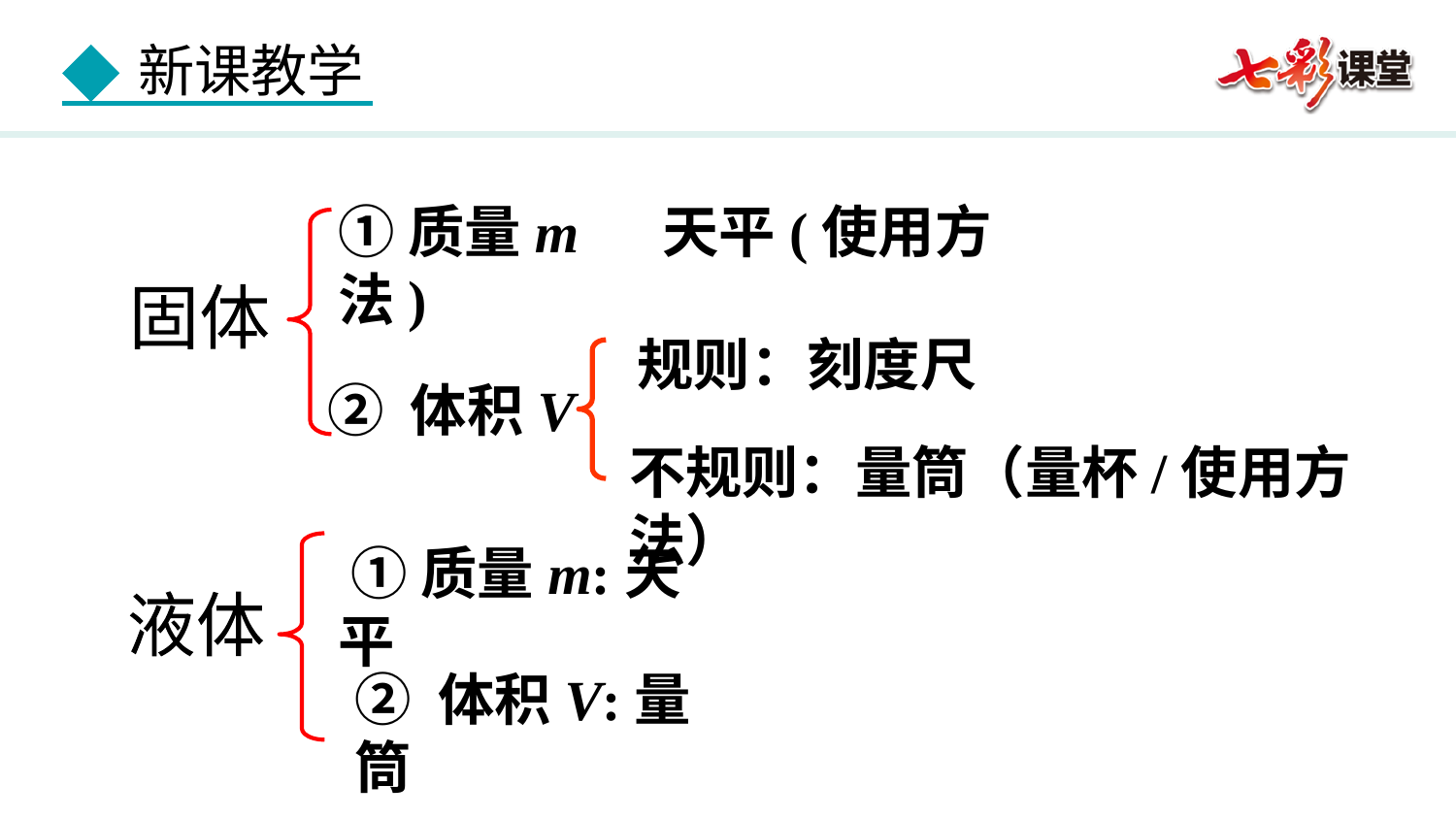

①质量m     天平(使用方法)

固体
规则：刻度尺

② 体积V
不规则：量筒（量杯/使用方法）
 ①质量m:天平

液体
② 体积V:量筒